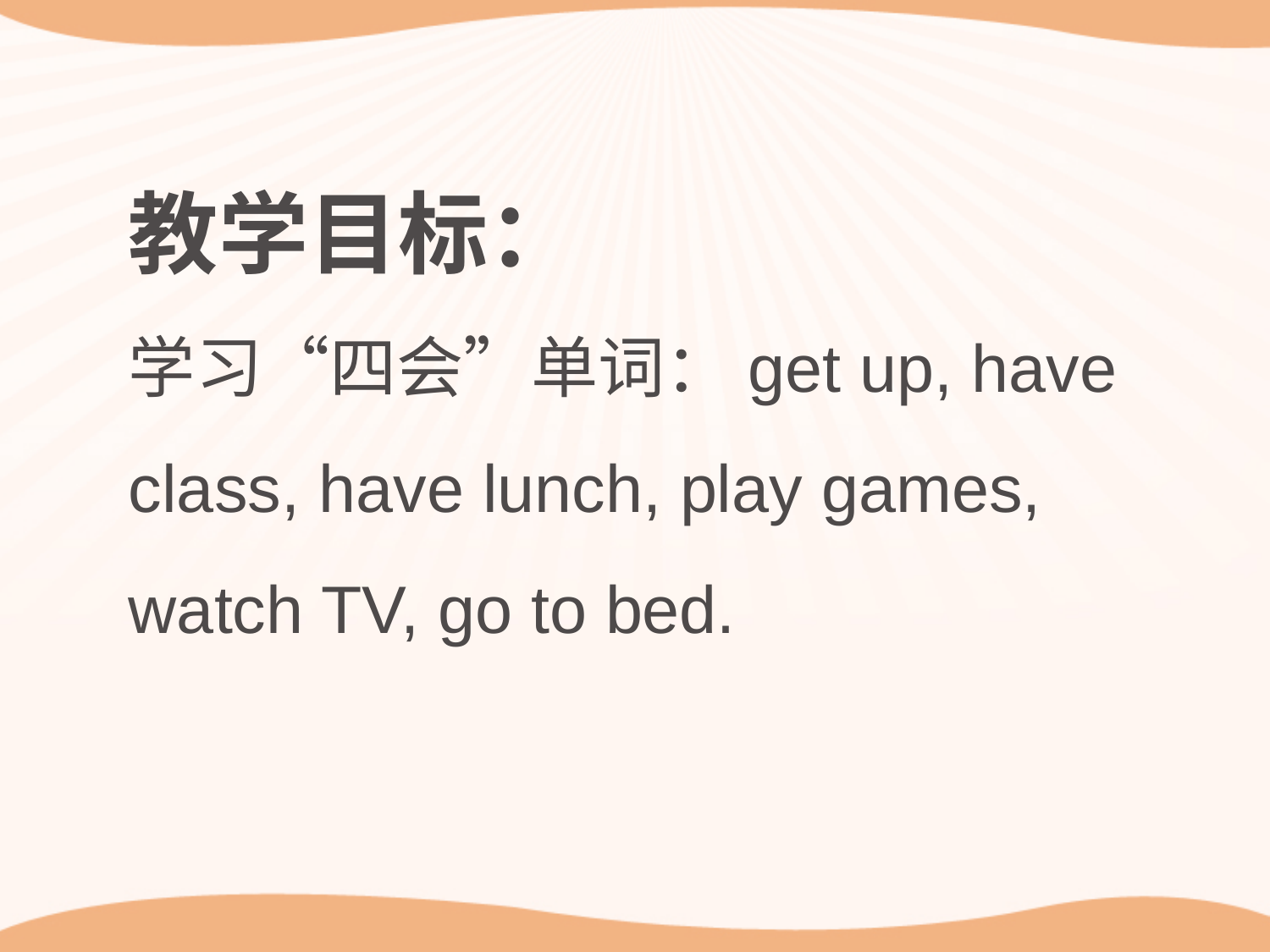

教学目标：
学习“四会”单词：get up, have class, have lunch, play games, watch TV, go to bed.